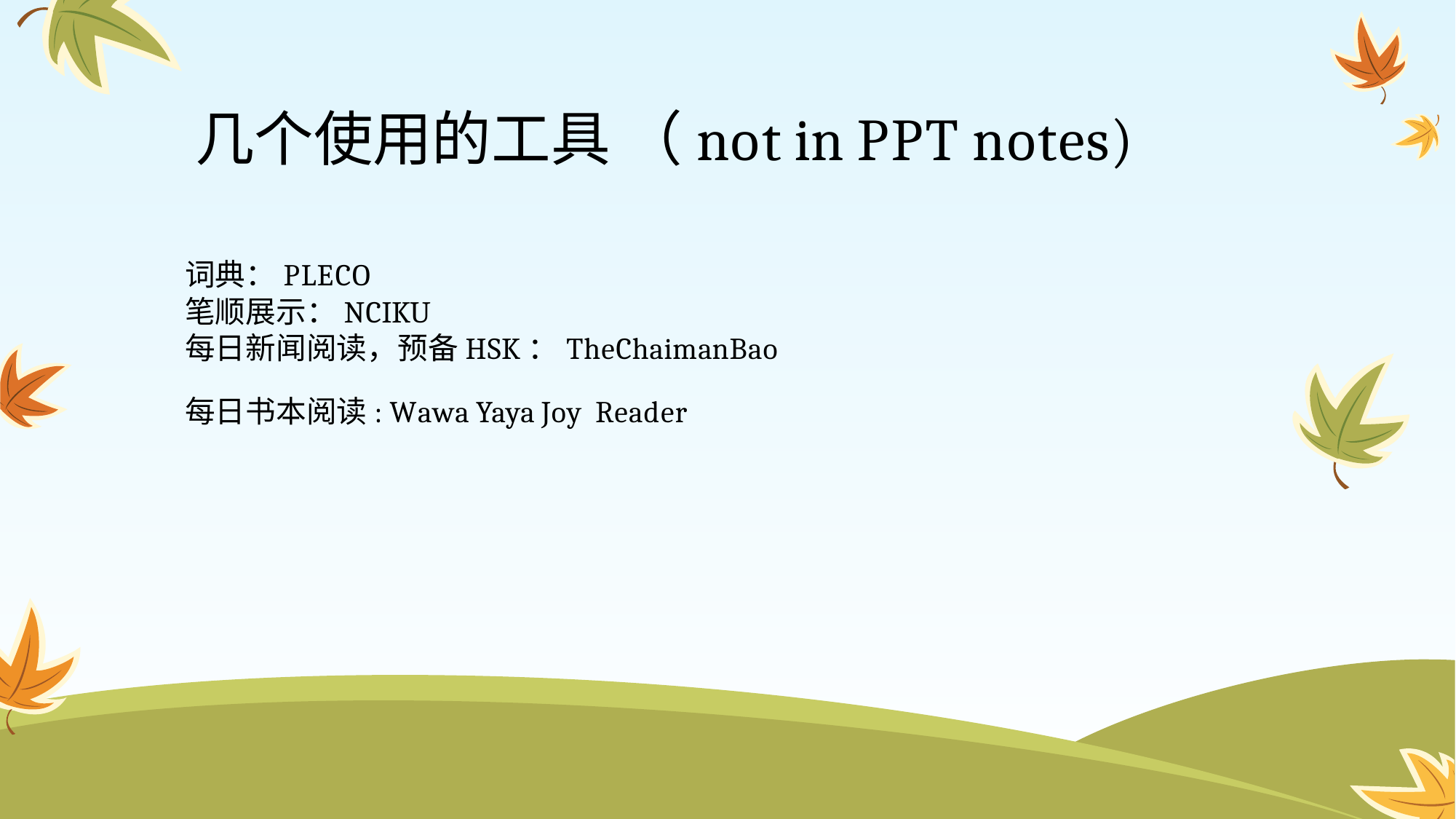

# 几个使用的工具 （not in PPT notes)
词典：PLECO
笔顺展示：NCIKU
每日新闻阅读，预备HSK：TheChaimanBao
每日书本阅读: Wawa Yaya Joy  Reader